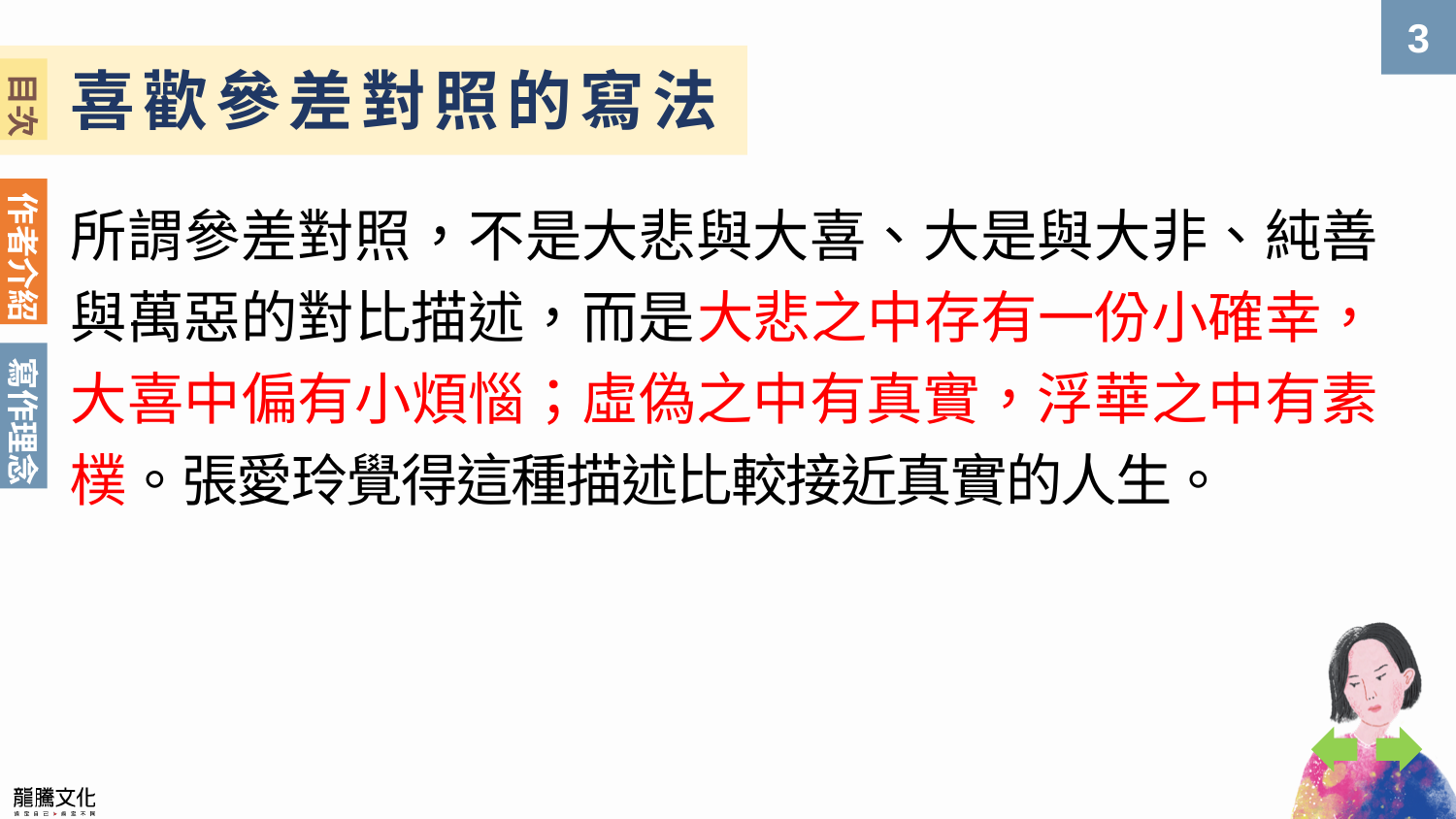

喜歡參差對照的寫法
目次
所謂參差對照，不是大悲與大喜、大是與大非、純善與萬惡的對比描述，而是大悲之中存有一份小確幸，大喜中偏有小煩惱；虛偽之中有真實，浮華之中有素樸。張愛玲覺得這種描述比較接近真實的人生。
寫作理念